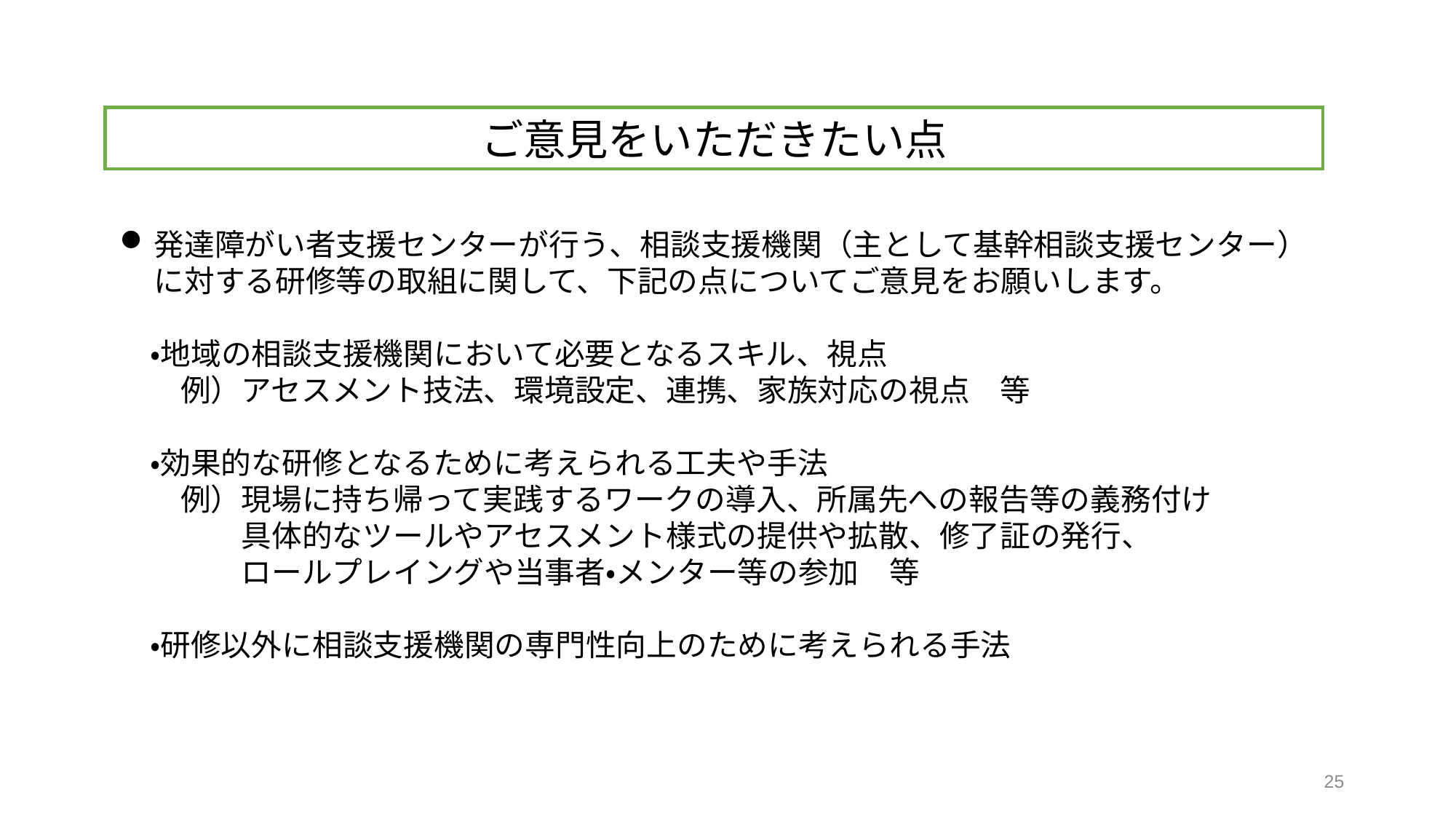

ご意見をいただきたい点
発達障がい者支援センターが行う、相談支援機関（主として基幹相談支援センター）に対する研修等の取組に関して、下記の点についてご意見をお願いします。

　・地域の相談支援機関において必要となるスキル、視点
　　例）アセスメント技法、環境設定、連携、家族対応の視点　等

　・効果的な研修となるために考えられる工夫や手法
　　例）現場に持ち帰って実践するワークの導入、所属先への報告等の義務付け
　　　　具体的なツールやアセスメント様式の提供や拡散、修了証の発行、
　　　　ロールプレイングや当事者・メンター等の参加　等

　・研修以外に相談支援機関の専門性向上のために考えられる手法

25